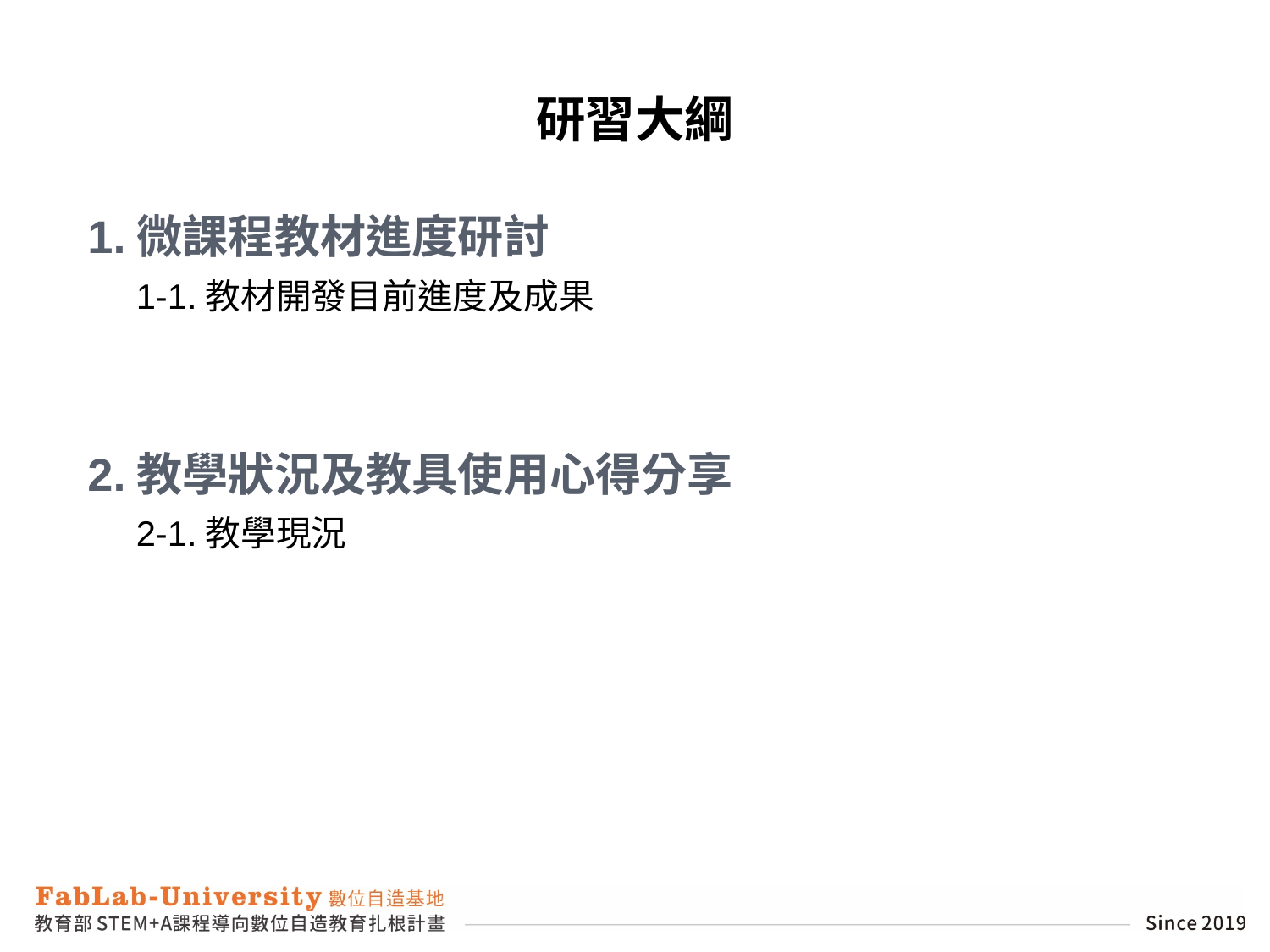

# 研習大綱
1.微課程教材進度研討
     1-1.教材開發目前進度及成果

2.教學狀況及教具使用心得分享
     2-1.教學現況